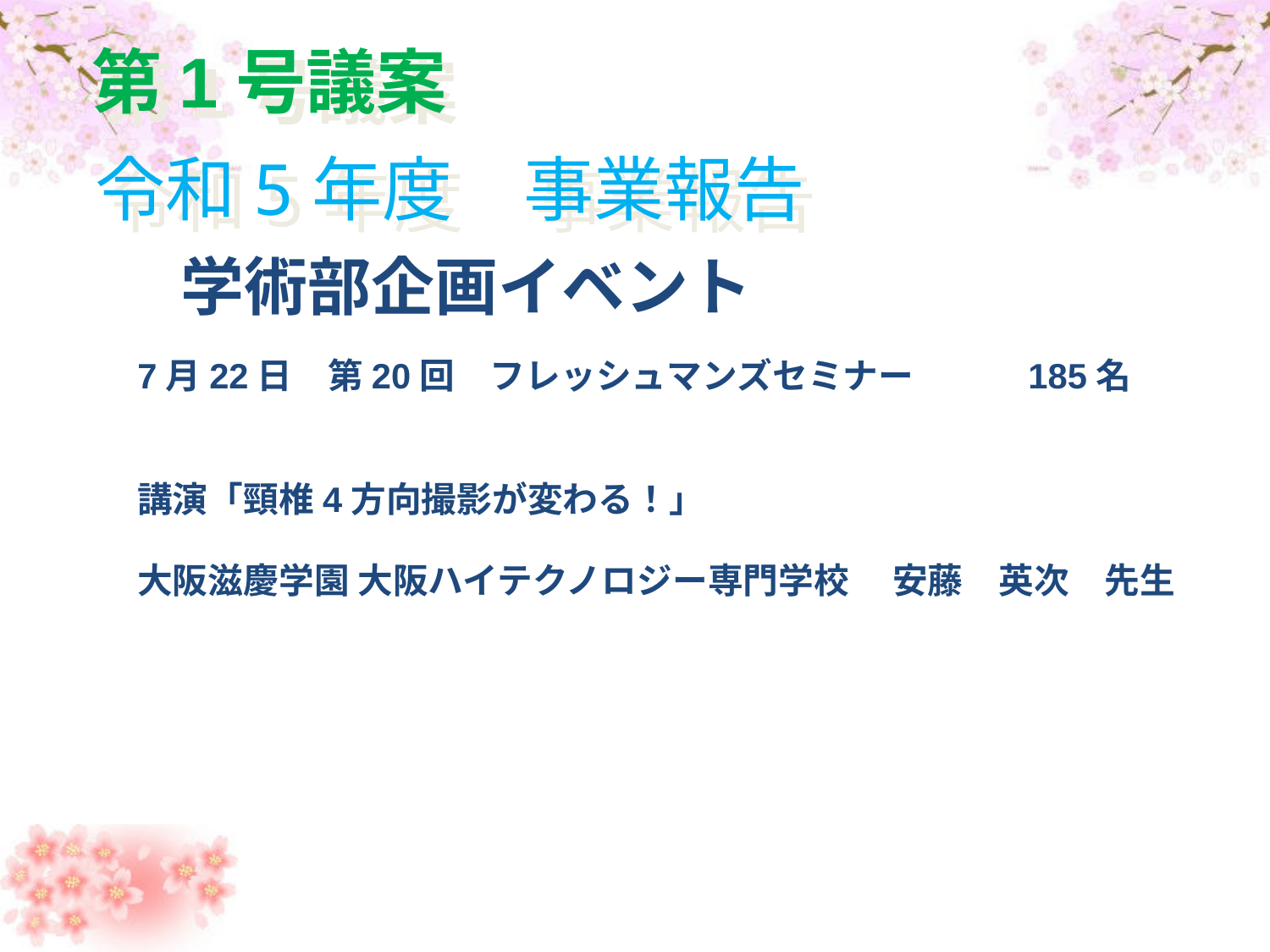

第1号議案
	令和5年度　事業報告

学術部企画イベント
7月22日　第20回　フレッシュマンズセミナー　　　185名

講演「頸椎4方向撮影が変わる！」

大阪滋慶学園 大阪ハイテクノロジー専門学校 　安藤　英次　先生